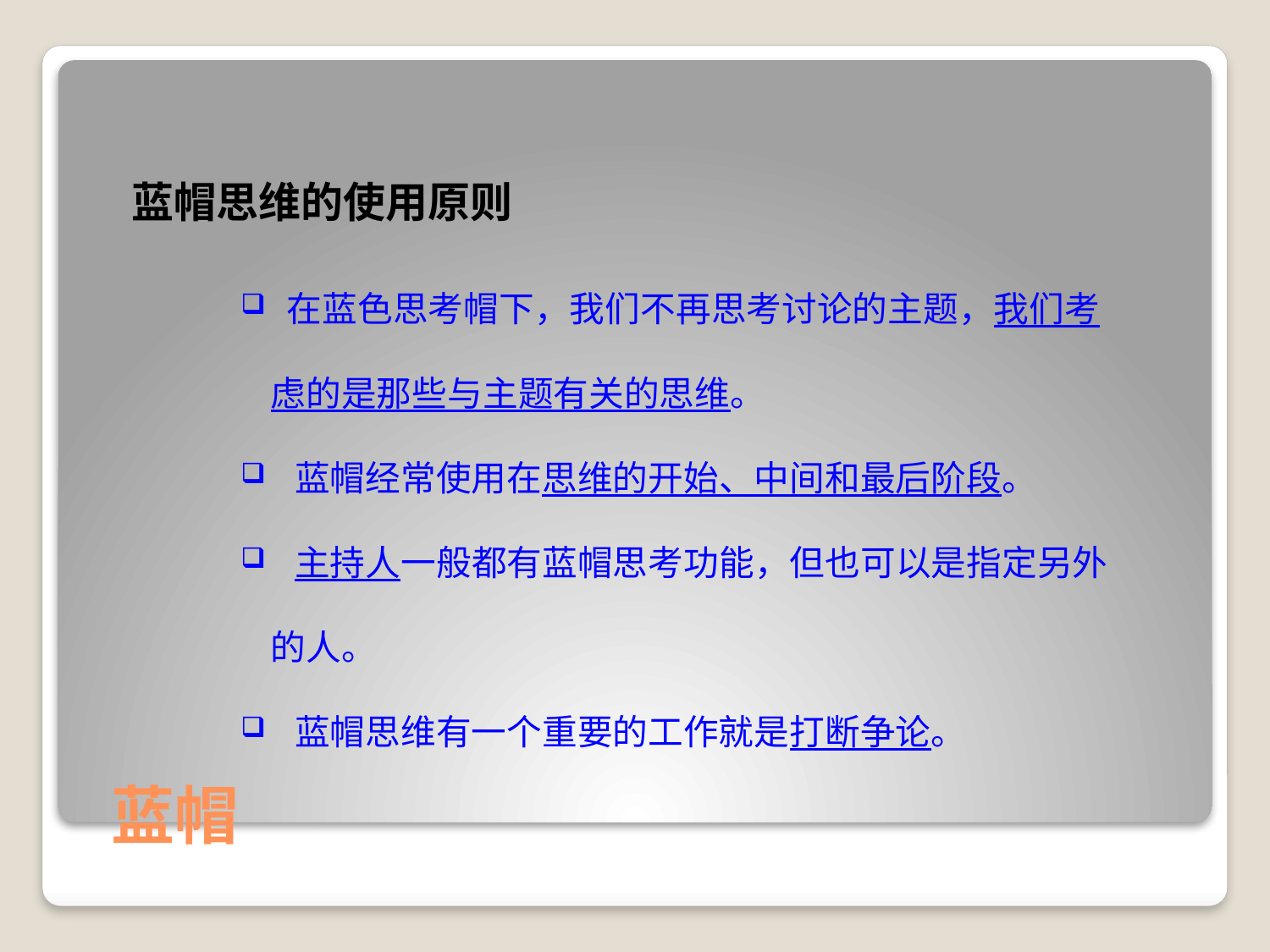

蓝帽思维的使用原则
 在蓝色思考帽下，我们不再思考讨论的主题，我们考虑的是那些与主题有关的思维。
  蓝帽经常使用在思维的开始、中间和最后阶段。
  主持人一般都有蓝帽思考功能，但也可以是指定另外的人。
  蓝帽思维有一个重要的工作就是打断争论。
# 蓝帽